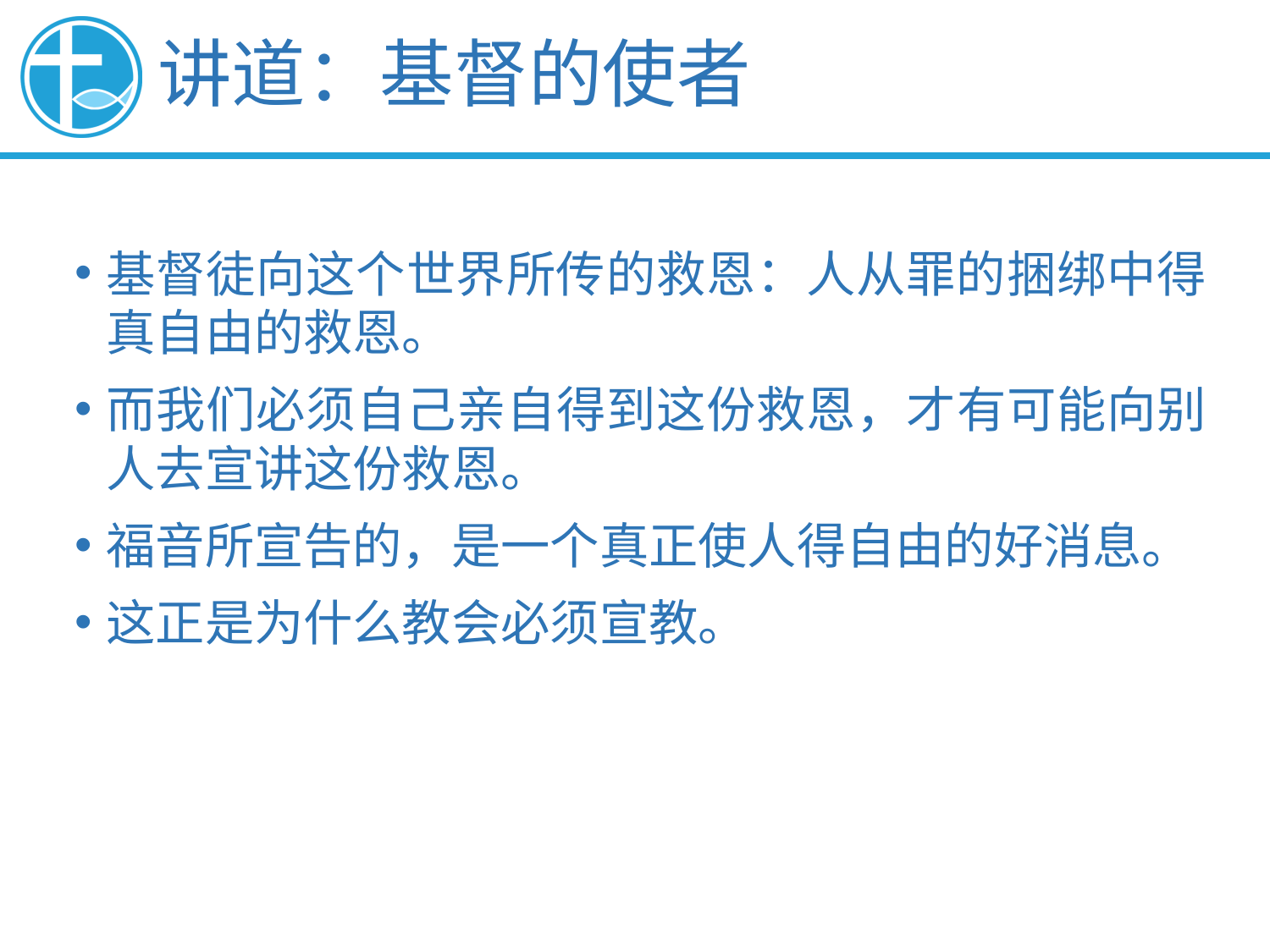

讲道：基督的使者
基督徒向这个世界所传的救恩：人从罪的捆绑中得真自由的救恩。
而我们必须自己亲自得到这份救恩，才有可能向别人去宣讲这份救恩。
福音所宣告的，是一个真正使人得自由的好消息。
这正是为什么教会必须宣教。